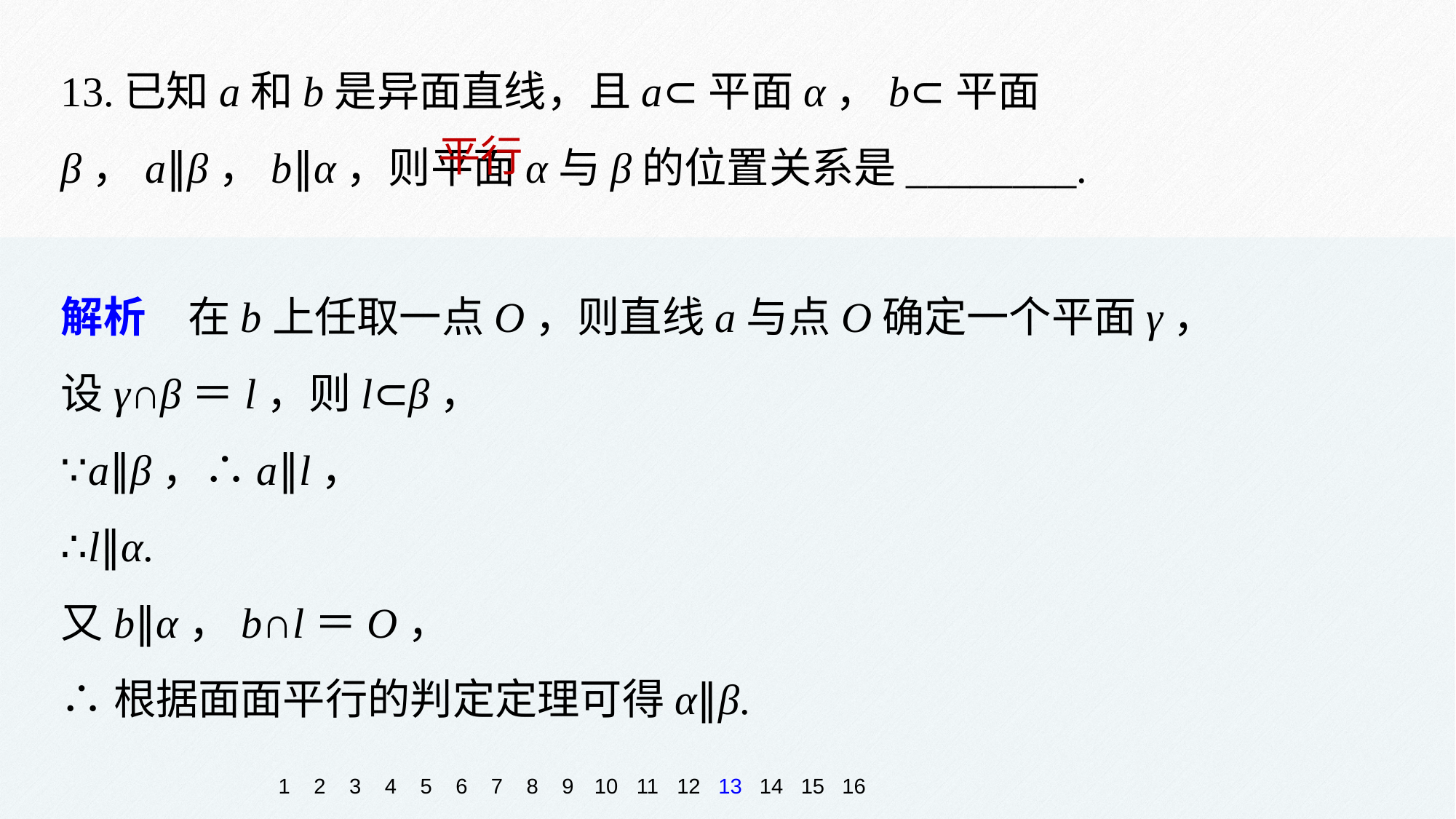

13.已知a和b是异面直线，且a⊂平面α，b⊂平面β，a∥β，b∥α，则平面α与β的位置关系是________.
平行
解析　在b上任取一点O，则直线a与点O确定一个平面γ，
设γ∩β＝l，则l⊂β，
∵a∥β，∴a∥l，
∴l∥α.
又b∥α，b∩l＝O，
∴根据面面平行的判定定理可得α∥β.
1
2
3
4
5
6
7
8
9
10
11
12
13
14
15
16